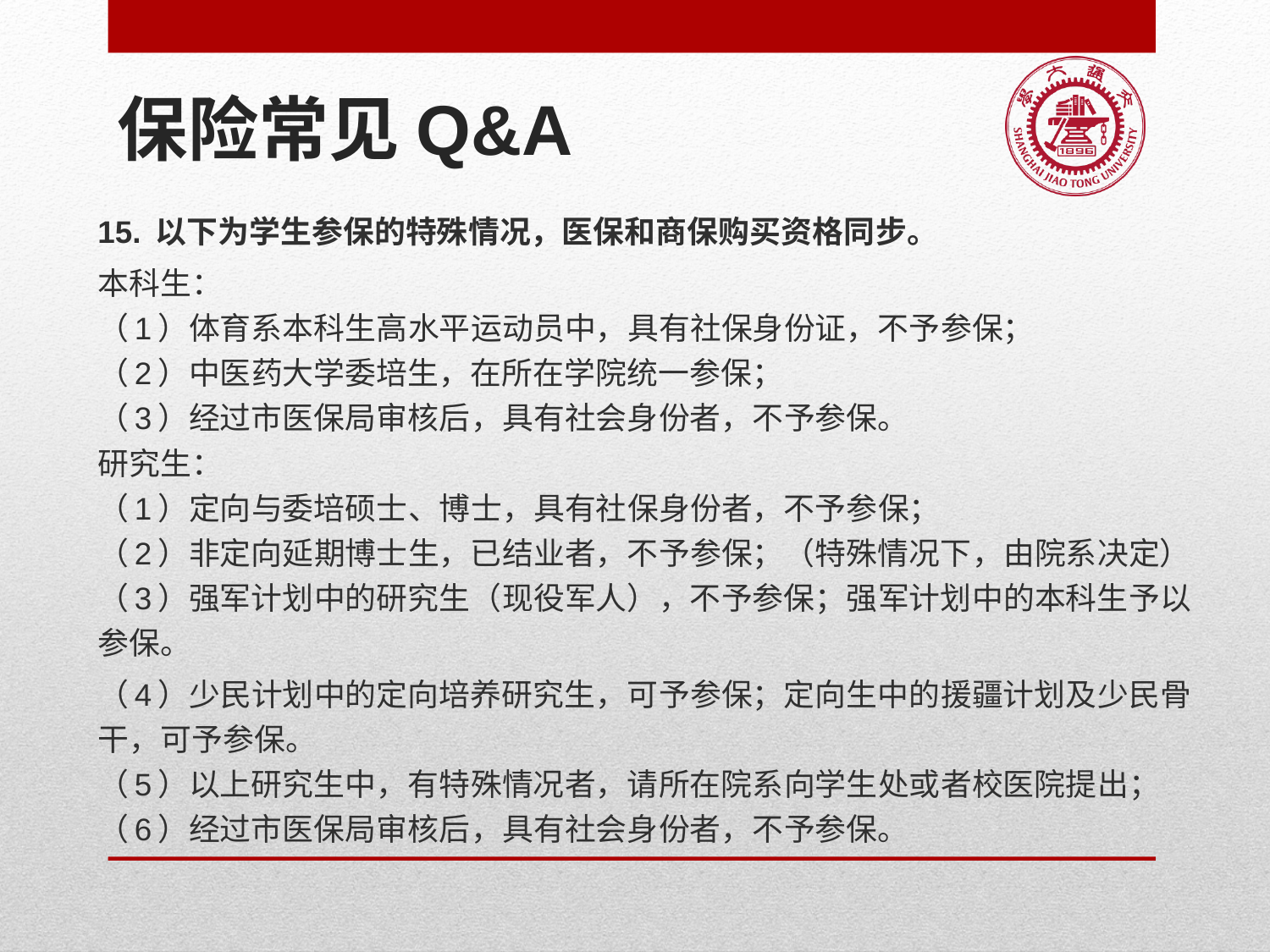

# 保险常见Q&A
15. 以下为学生参保的特殊情况，医保和商保购买资格同步。
本科生：
（1）体育系本科生高水平运动员中，具有社保身份证，不予参保；
（2）中医药大学委培生，在所在学院统一参保；
（3）经过市医保局审核后，具有社会身份者，不予参保。
研究生：
（1）定向与委培硕士、博士，具有社保身份者，不予参保；
（2）非定向延期博士生，已结业者，不予参保；（特殊情况下，由院系决定）
（3）强军计划中的研究生（现役军人），不予参保；强军计划中的本科生予以参保。
（4）少民计划中的定向培养研究生，可予参保；定向生中的援疆计划及少民骨干，可予参保。
（5）以上研究生中，有特殊情况者，请所在院系向学生处或者校医院提出；
（6）经过市医保局审核后，具有社会身份者，不予参保。